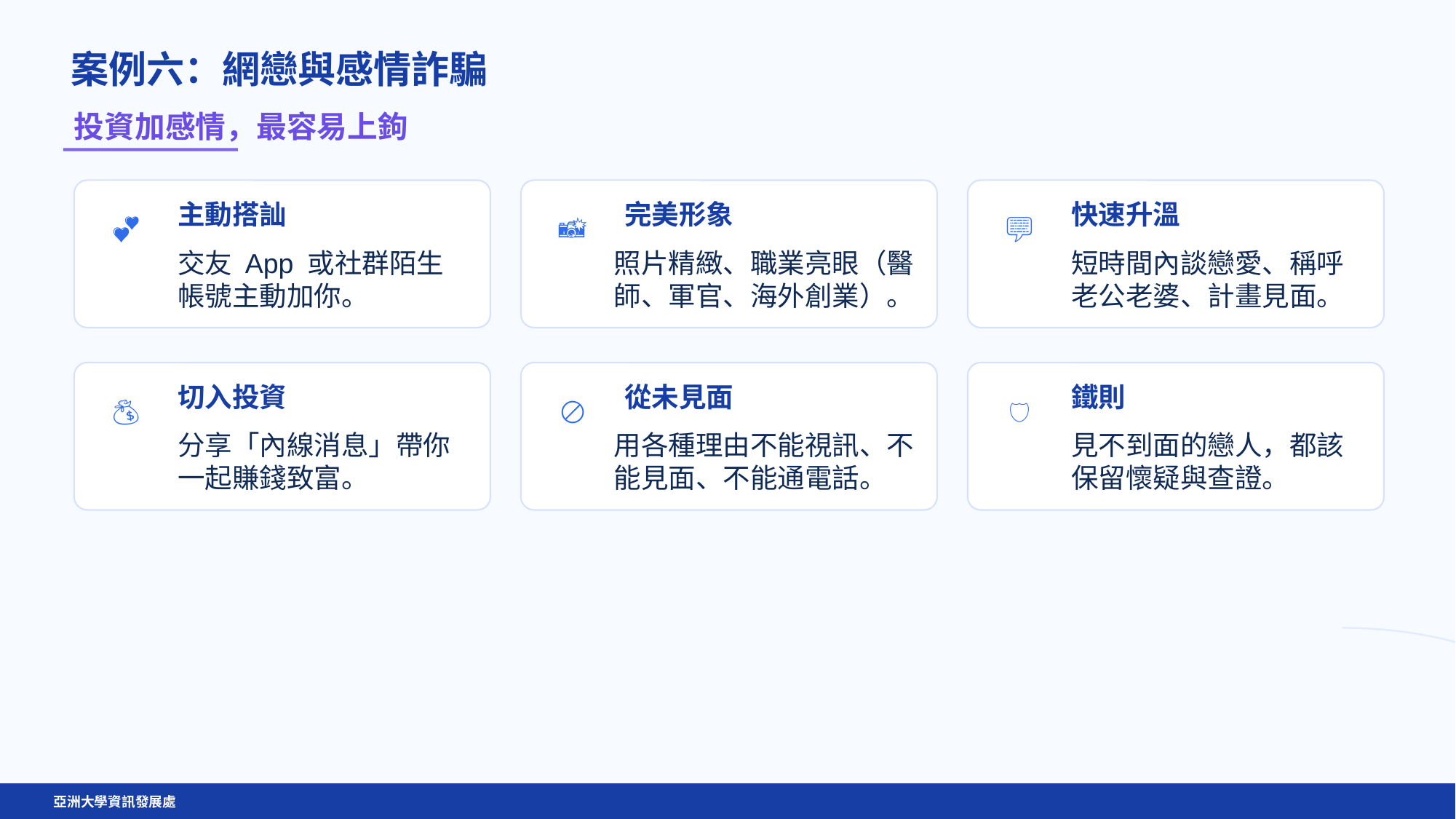

案例六：網戀與感情詐騙
投資加感情，最容易上鉤

主動搭訕
完美形象
快速升溫
💕
📸
💬
交友 App 或社群陌生帳號主動加你。
照片精緻、職業亮眼（醫師、軍官、海外創業）。
短時間內談戀愛、稱呼老公老婆、計畫見面。

切入投資
從未見面
鐵則
💰
🚫
🛡️
分享「內線消息」帶你一起賺錢致富。
用各種理由不能視訊、不能見面、不能通電話。
見不到面的戀人，都該保留懷疑與查證。

亞洲大學資訊發展處